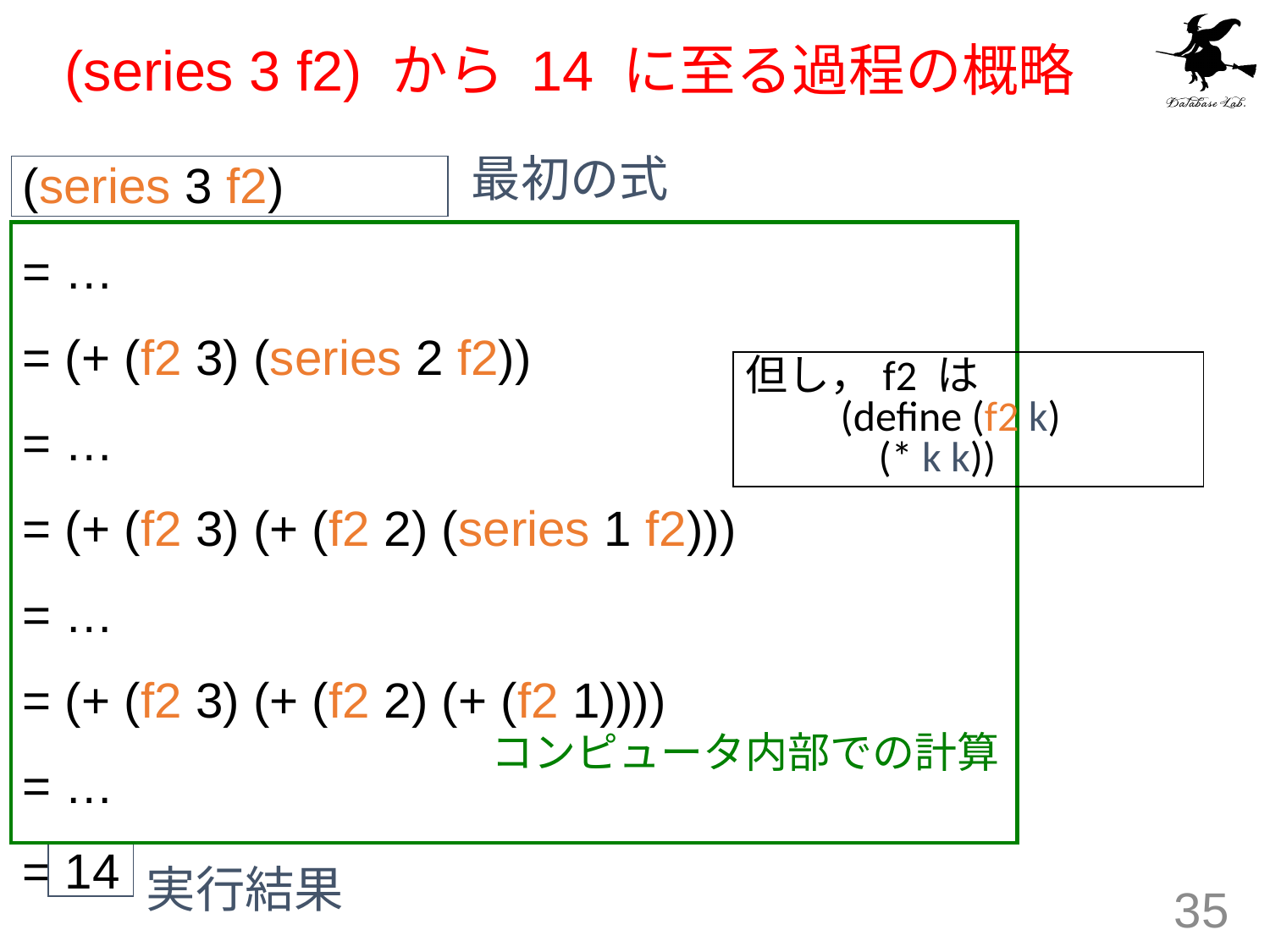

# (series 3 f2) から 14 に至る過程の概略
(series 3 f2)
= …
= (+ (f2 3) (series 2 f2))
= …
= (+ (f2 3) (+ (f2 2) (series 1 f2)))
= …
= (+ (f2 3) (+ (f2 2) (+ (f2 1))))
= …
= 14

最初の式

但し，f2 は
　　(define (f2 k)
　　    (* k k))
コンピュータ内部での計算

実行結果
35